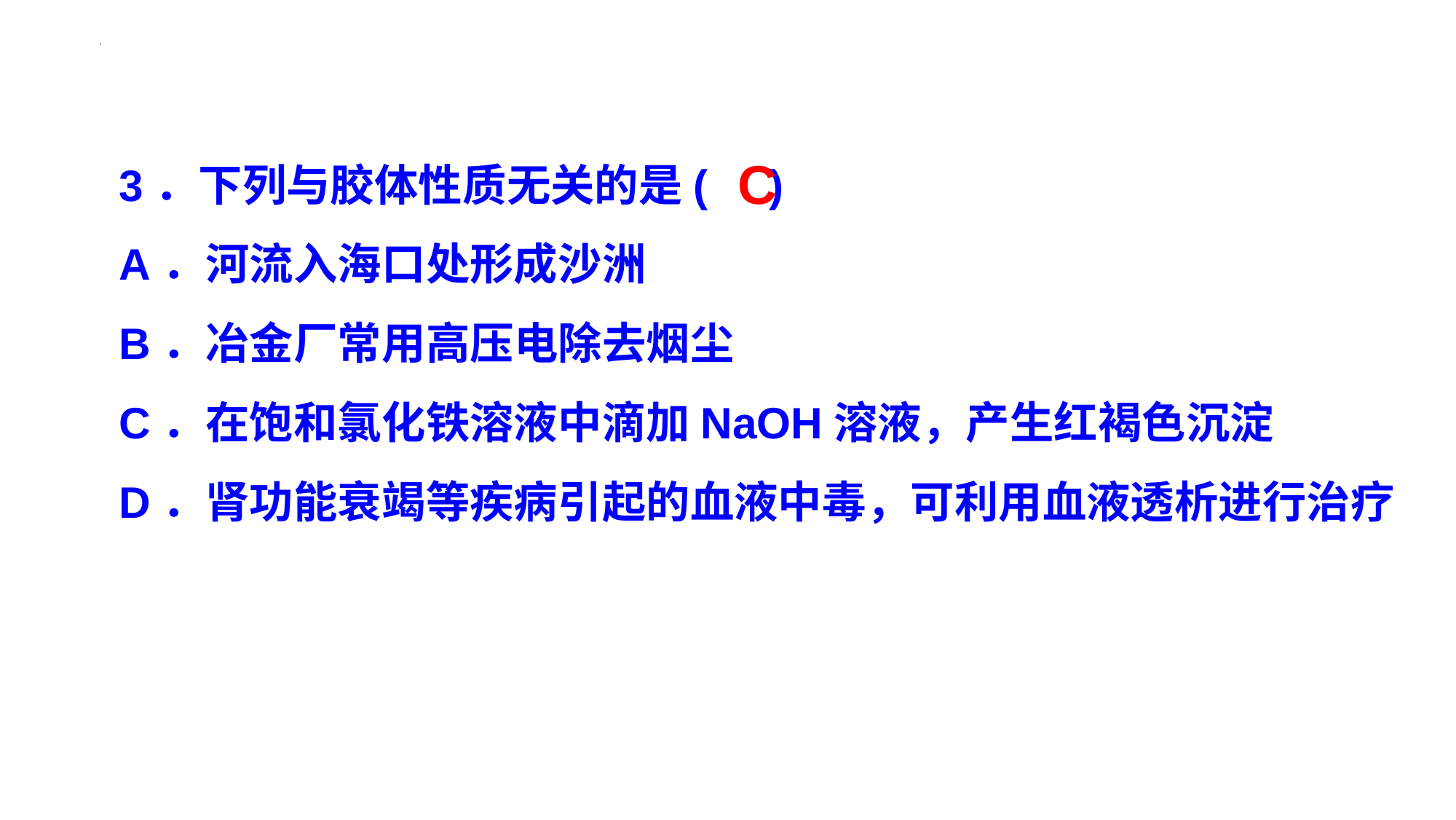

C
3．下列与胶体性质无关的是(     )
A．河流入海口处形成沙洲
B．冶金厂常用高压电除去烟尘
C．在饱和氯化铁溶液中滴加NaOH溶液，产生红褐色沉淀
D．肾功能衰竭等疾病引起的血液中毒，可利用血液透析进行治疗